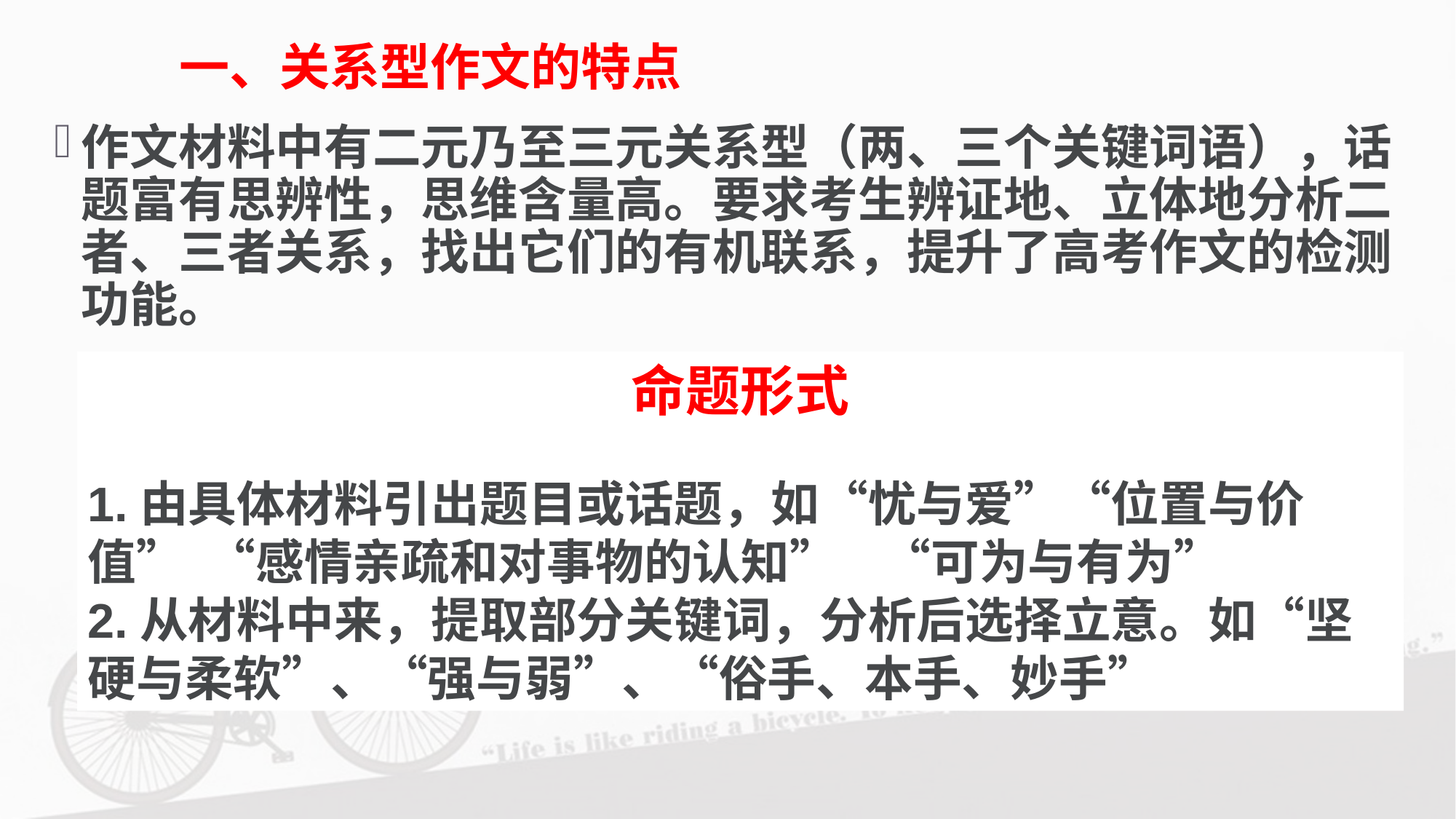

# 一、关系型作文的特点
作文材料中有二元乃至三元关系型（两、三个关键词语），话题富有思辨性，思维含量高。要求考生辨证地、立体地分析二者、三者关系，找出它们的有机联系，提升了高考作文的检测功能。
命题形式

1.由具体材料引出题目或话题，如“忧与爱”“位置与价值”  “感情亲疏和对事物的认知”    “可为与有为”
2.从材料中来，提取部分关键词，分析后选择立意。如“坚硬与柔软”、“强与弱”、“俗手、本手、妙手”